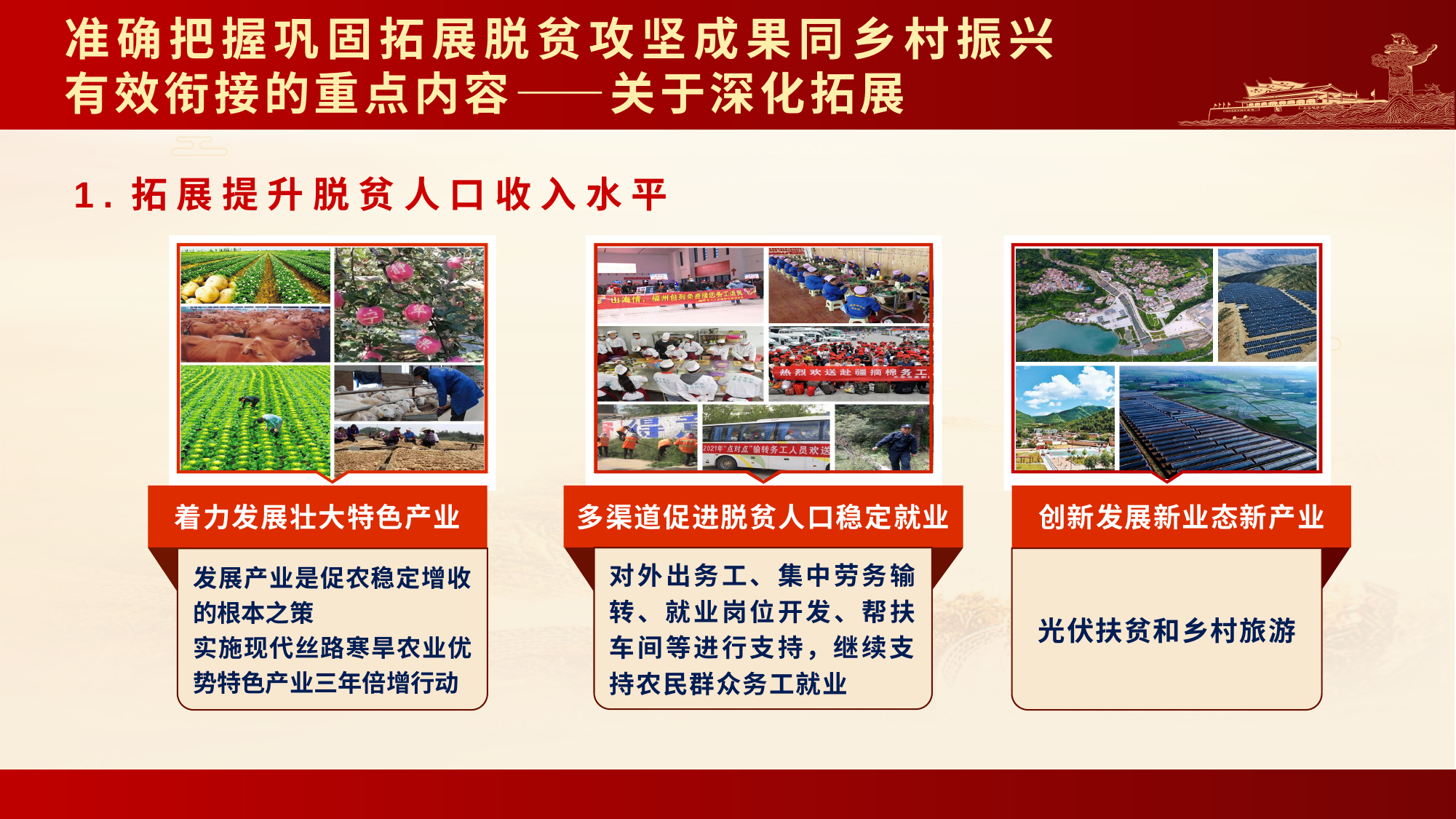

# 准确把握巩固拓展脱贫攻坚成果同乡村振兴有效衔接的重点内容——关于深化拓展
1.拓展提升脱贫人口收入水平

多渠道促进脱贫人口稳定就业
对外出务工、集中劳务输转、就业岗位开发、帮扶车间等进行支持，继续支持农民群众务工就业

创新发展新业态新产业

光伏扶贫和乡村旅游

着力发展壮大特色产业

发展产业是促农稳定增收的根本之策
实施现代丝路寒旱农业优势特色产业三年倍增行动